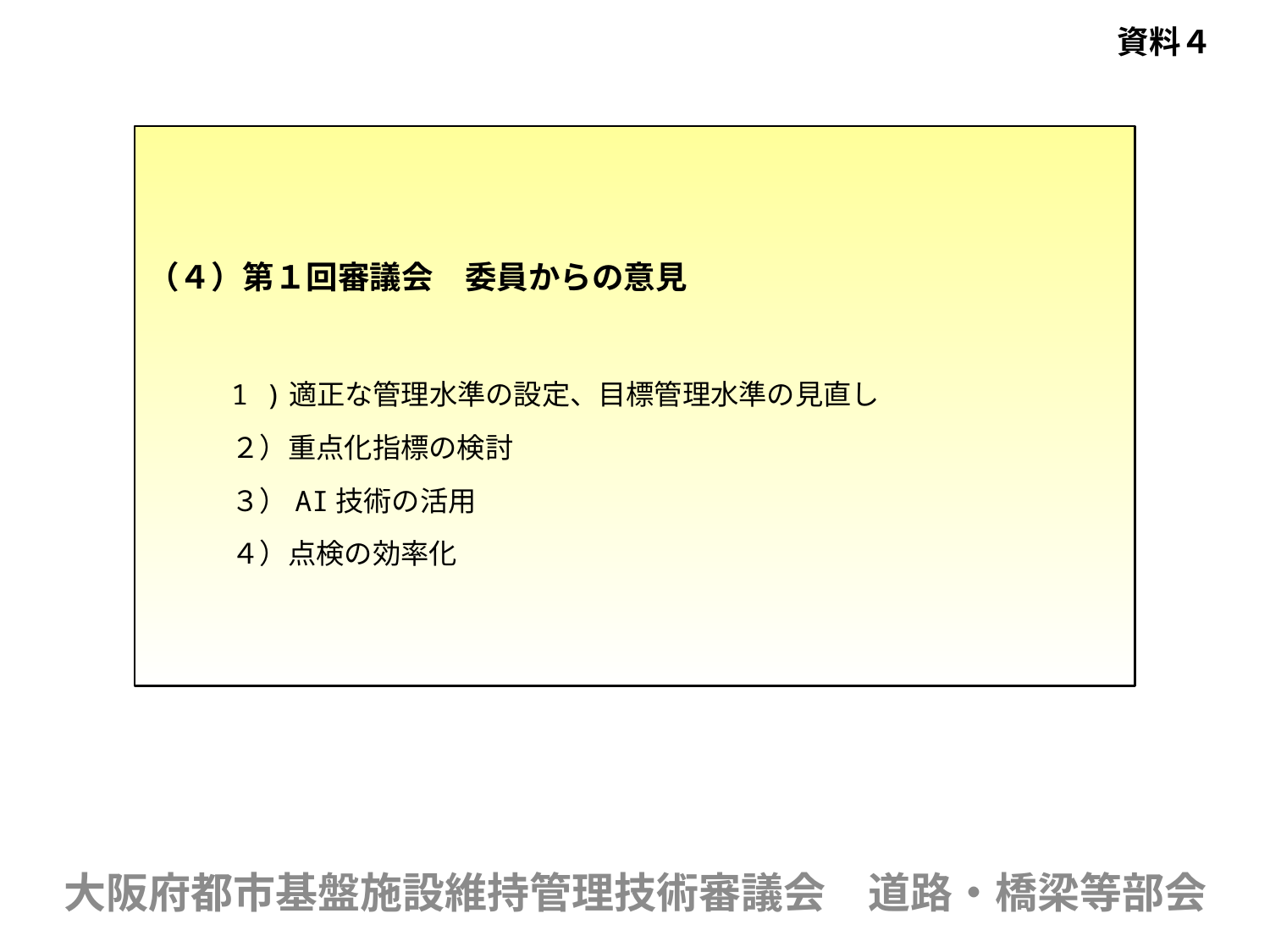

資料４
（４）第１回審議会　委員からの意見
　　  1 )適正な管理水準の設定、目標管理水準の見直し
　　　２）重点化指標の検討
　　　３）AI技術の活用
　　　４）点検の効率化
大阪府都市基盤施設維持管理技術審議会　道路・橋梁等部会